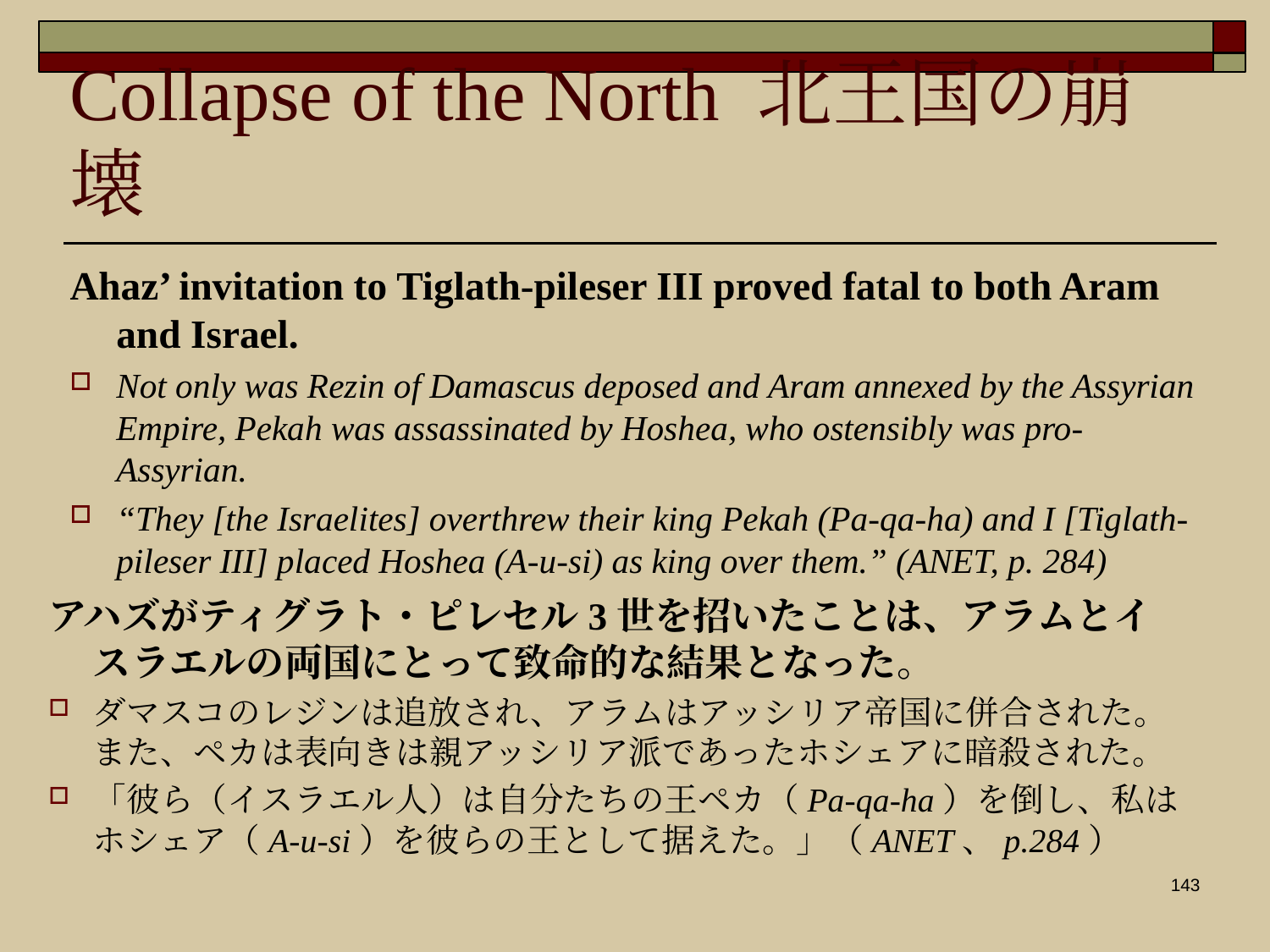

Collapse of the North 北王国の崩壊
Ahaz’ invitation to Tiglath-pileser III proved fatal to both Aram and Israel.
Not only was Rezin of Damascus deposed and Aram annexed by the Assyrian Empire, Pekah was assassinated by Hoshea, who ostensibly was pro-Assyrian.
“They [the Israelites] overthrew their king Pekah (Pa-qa-ha) and I [Tiglath-pileser III] placed Hoshea (A-u-si) as king over them.” (ANET, p. 284)
アハズがティグラト・ピレセル3世を招いたことは、アラムとイスラエルの両国にとって致命的な結果となった。
ダマスコのレジンは追放され、アラムはアッシリア帝国に併合された。また、ペカは表向きは親アッシリア派であったホシェアに暗殺された。
「彼ら（イスラエル人）は自分たちの王ペカ（Pa-qa-ha）を倒し、私はホシェア（A-u-si）を彼らの王として据えた。」（ANET、p.284）
143